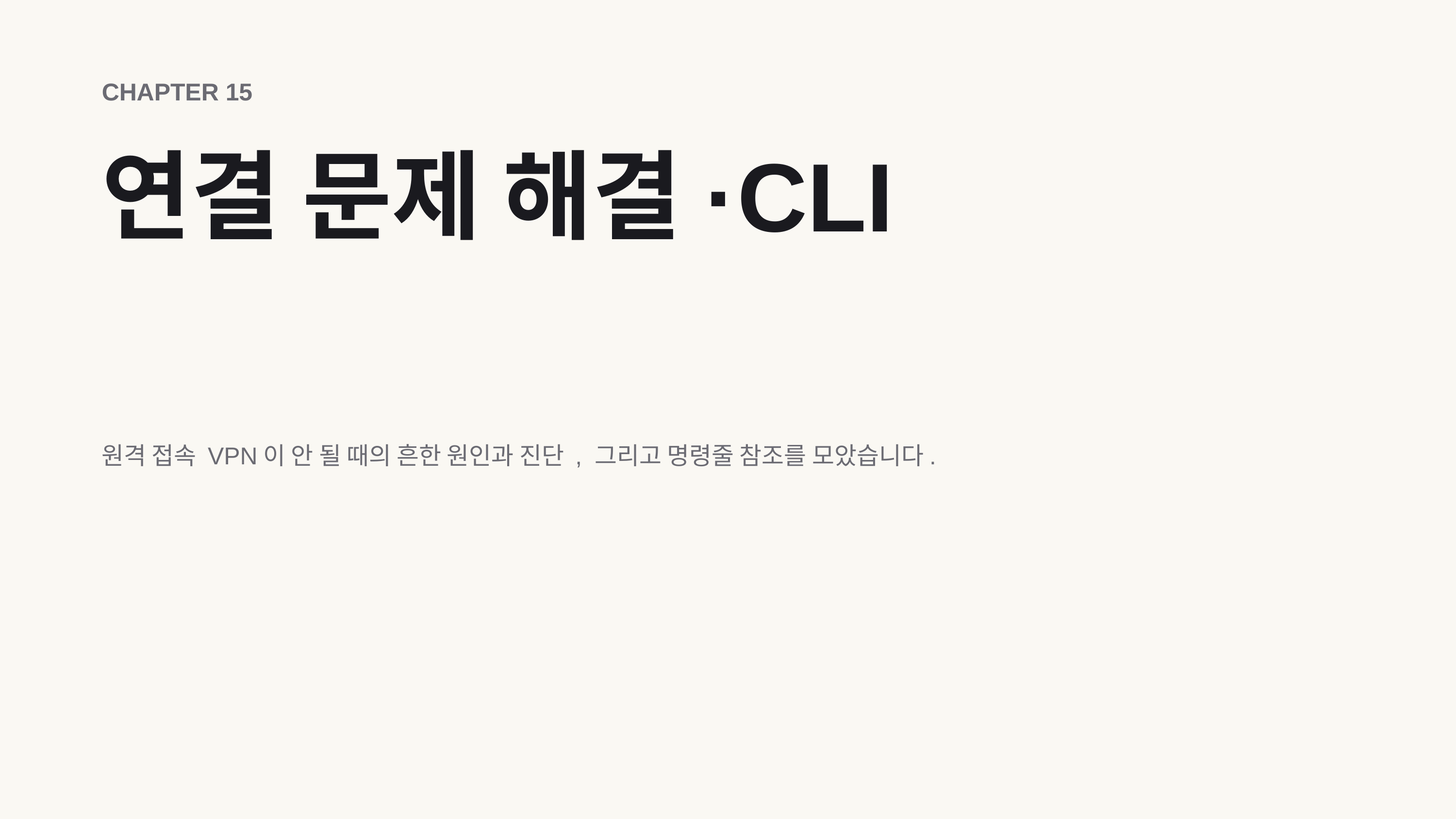

CHAPTER 15
연결 문제 해결·CLI
원격 접속 VPN이 안 될 때의 흔한 원인과 진단 , 그리고 명령줄 참조를 모았습니다.